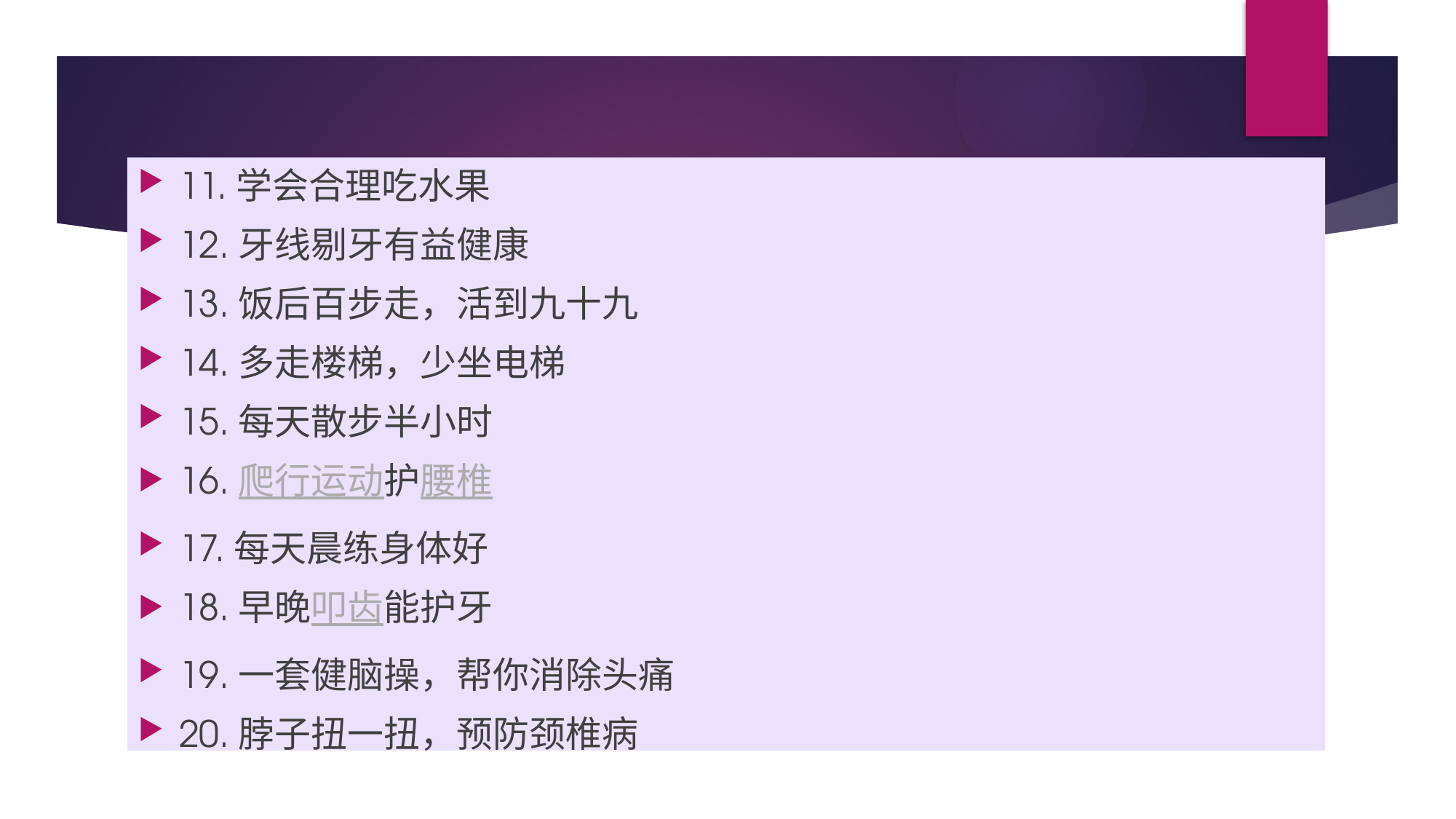

11.学会合理吃水果
12.牙线剔牙有益健康
13.饭后百步走，活到九十九
14.多走楼梯，少坐电梯
15.每天散步半小时
16.爬行运动护腰椎
17.每天晨练身体好
18.早晚叩齿能护牙
19.一套健脑操，帮你消除头痛
20.脖子扭一扭，预防颈椎病